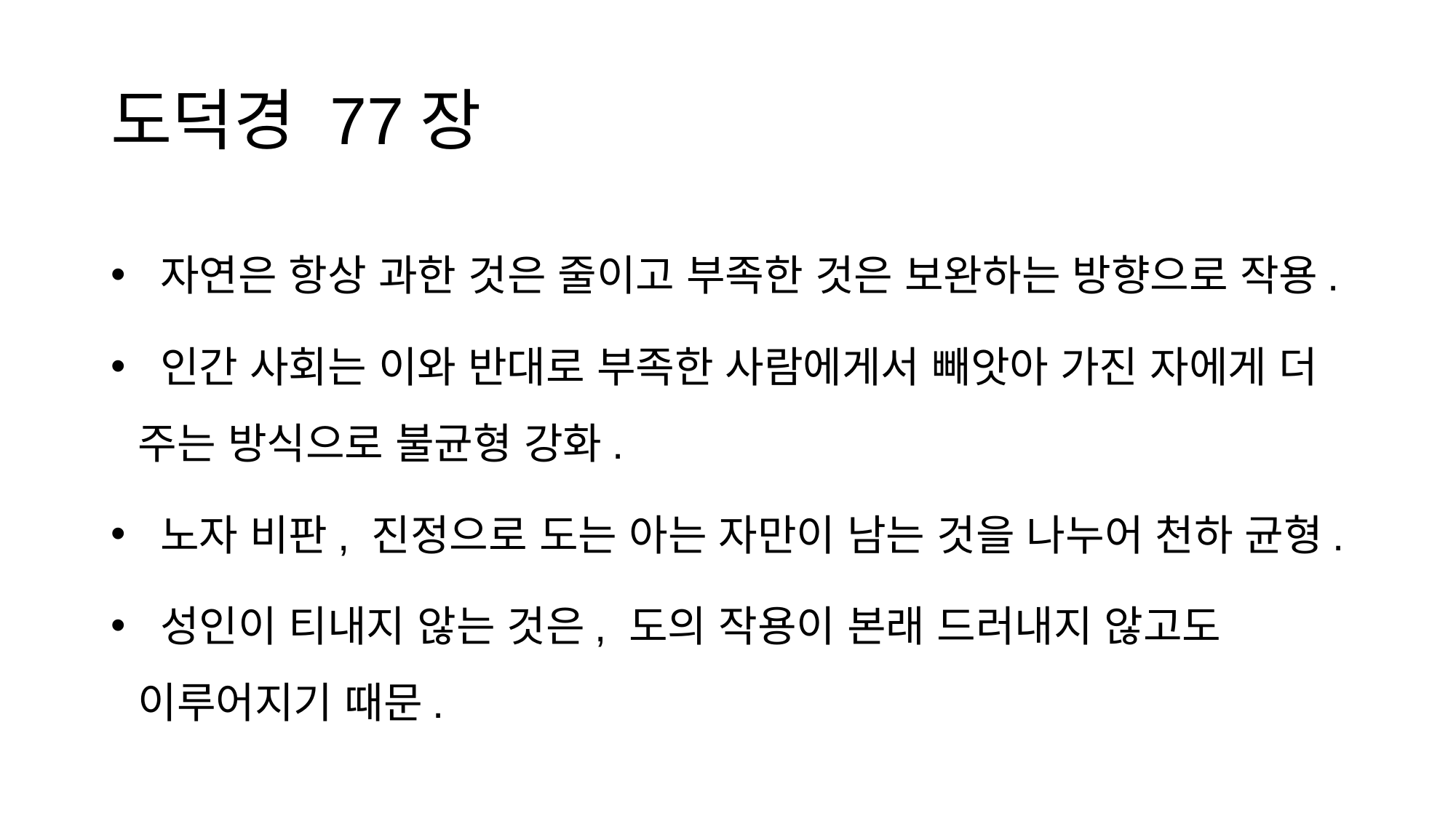

# 도덕경 77장
 자연은 항상 과한 것은 줄이고 부족한 것은 보완하는 방향으로 작용.
 인간 사회는 이와 반대로 부족한 사람에게서 빼앗아 가진 자에게 더 주는 방식으로 불균형 강화.
 노자 비판, 진정으로 도는 아는 자만이 남는 것을 나누어 천하 균형.
 성인이 티내지 않는 것은, 도의 작용이 본래 드러내지 않고도 이루어지기 때문.